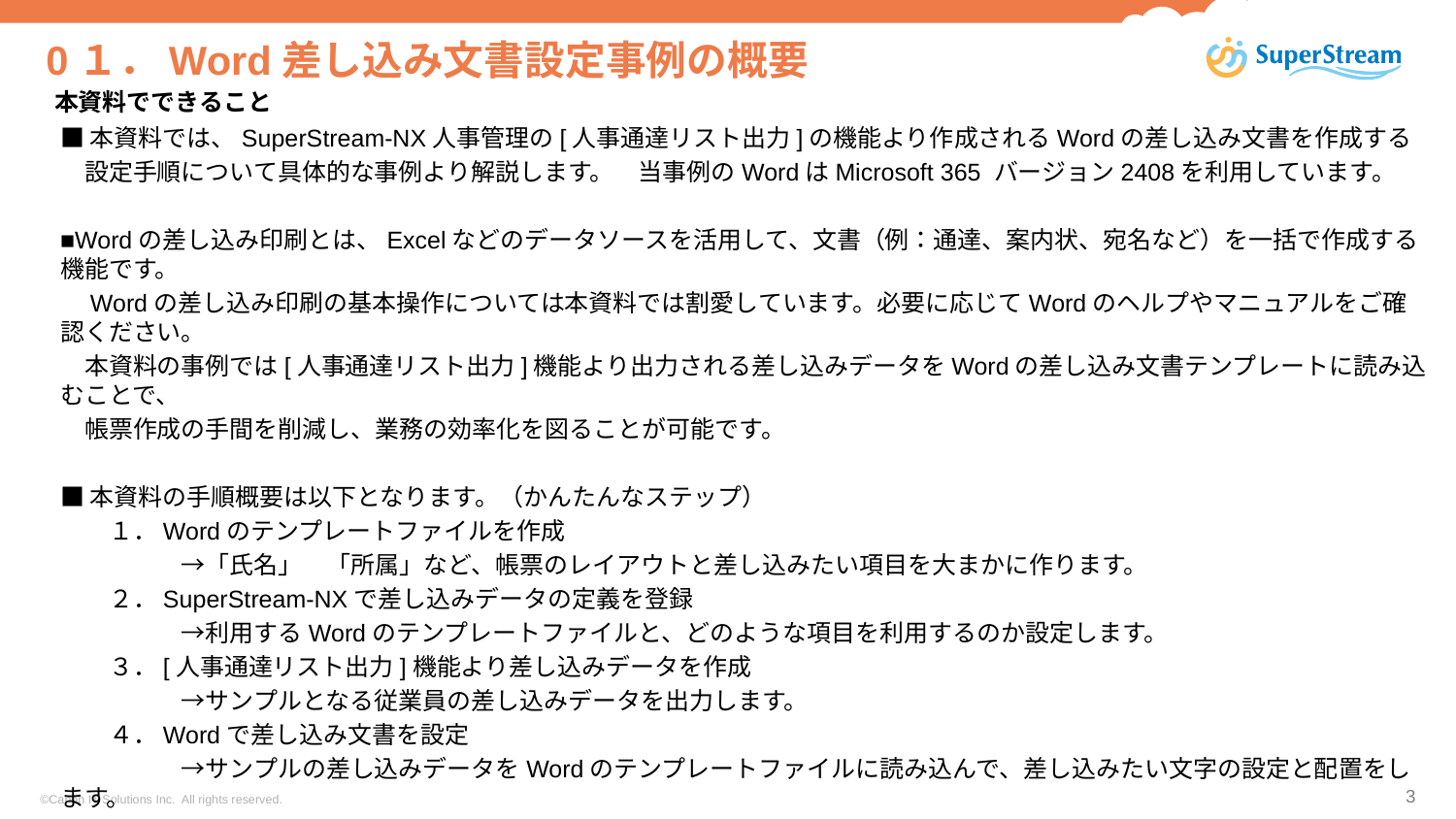

# 0１．Word差し込み文書設定事例の概要
本資料でできること

■本資料では、SuperStream-NX人事管理の[人事通達リスト出力]の機能より作成されるWordの差し込み文書を作成する
　設定手順について具体的な事例より解説します。　当事例のWordはMicrosoft 365 バージョン2408を利用しています。

■Wordの差し込み印刷とは、Excelなどのデータソースを活用して、文書（例：通達、案内状、宛名など）を一括で作成する機能です。
　Wordの差し込み印刷の基本操作については本資料では割愛しています。必要に応じてWordのヘルプやマニュアルをご確認ください。
　本資料の事例では[人事通達リスト出力]機能より出力される差し込みデータをWordの差し込み文書テンプレートに読み込むことで、
　帳票作成の手間を削減し、業務の効率化を図ることが可能です。

■本資料の手順概要は以下となります。（かんたんなステップ）
　　１．Wordのテンプレートファイルを作成
　　　　　→「氏名」　「所属」など、帳票のレイアウトと差し込みたい項目を大まかに作ります。
　　２．SuperStream-NXで差し込みデータの定義を登録
　　　　　→利用するWordのテンプレートファイルと、どのような項目を利用するのか設定します。
　　３．[人事通達リスト出力]機能より差し込みデータを作成
　　　　　→サンプルとなる従業員の差し込みデータを出力します。
　　４．Wordで差し込み文書を設定
　　　　　→サンプルの差し込みデータをWordのテンプレートファイルに読み込んで、差し込みたい文字の設定と配置をします。
　　５．レイアウトを確認・修正して保存
　　　　　→レイアウトなどの見た目を整えWordのテンプレートファイルを完成させ保存します。
©Canon IT Solutions Inc.  All rights reserved.
3